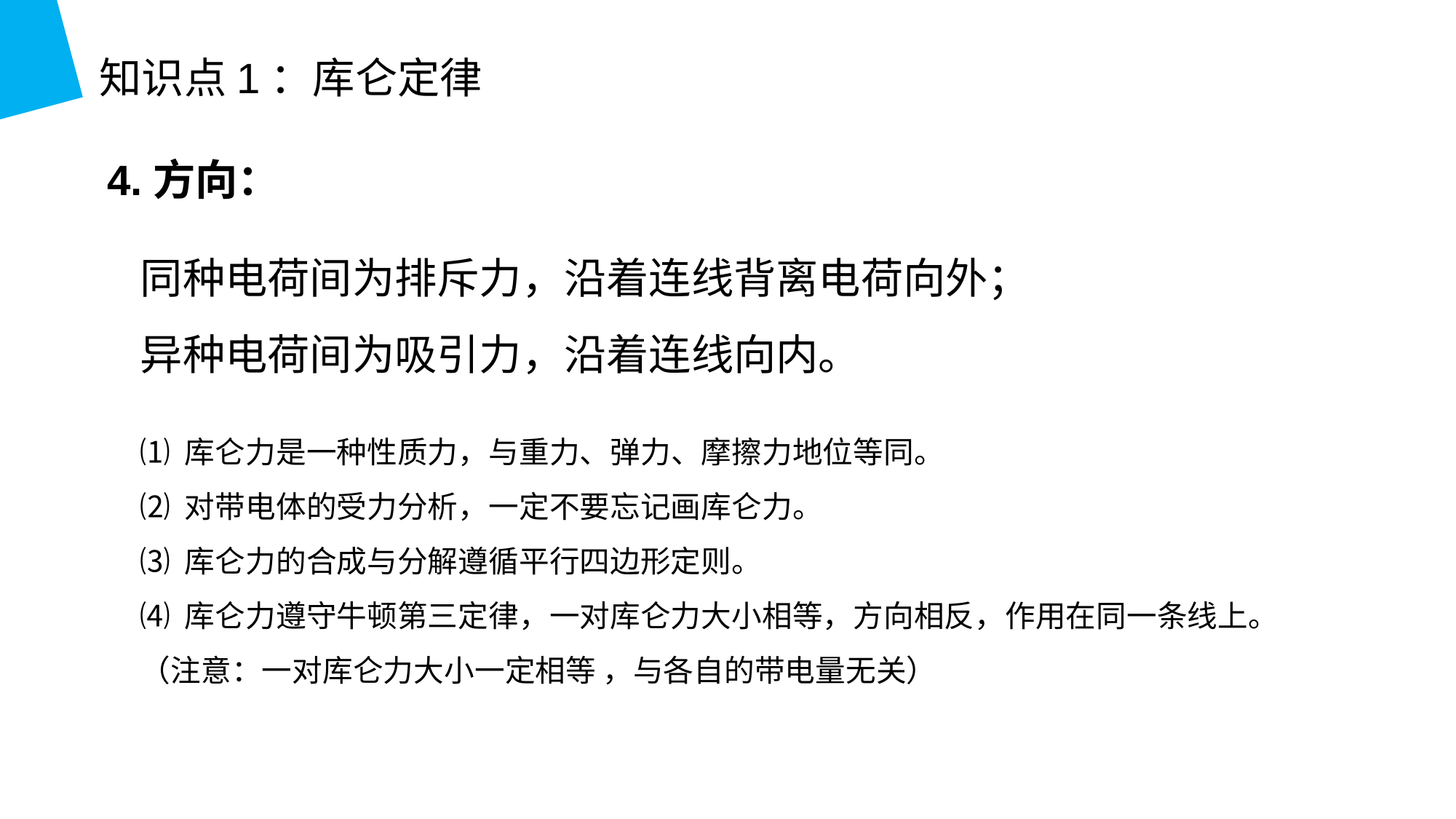

知识点1：库仑定律
4.方向：
同种电荷间为排斥力，沿着连线背离电荷向外；
异种电荷间为吸引力，沿着连线向内。
⑴ 库仑力是一种性质力，与重力、弹力、摩擦力地位等同。
⑵ 对带电体的受力分析，一定不要忘记画库仑力。
⑶ 库仑力的合成与分解遵循平行四边形定则。
⑷ 库仑力遵守牛顿第三定律，一对库仑力大小相等，方向相反，作用在同一条线上。
（注意：一对库仑力大小一定相等 ，与各自的带电量无关）